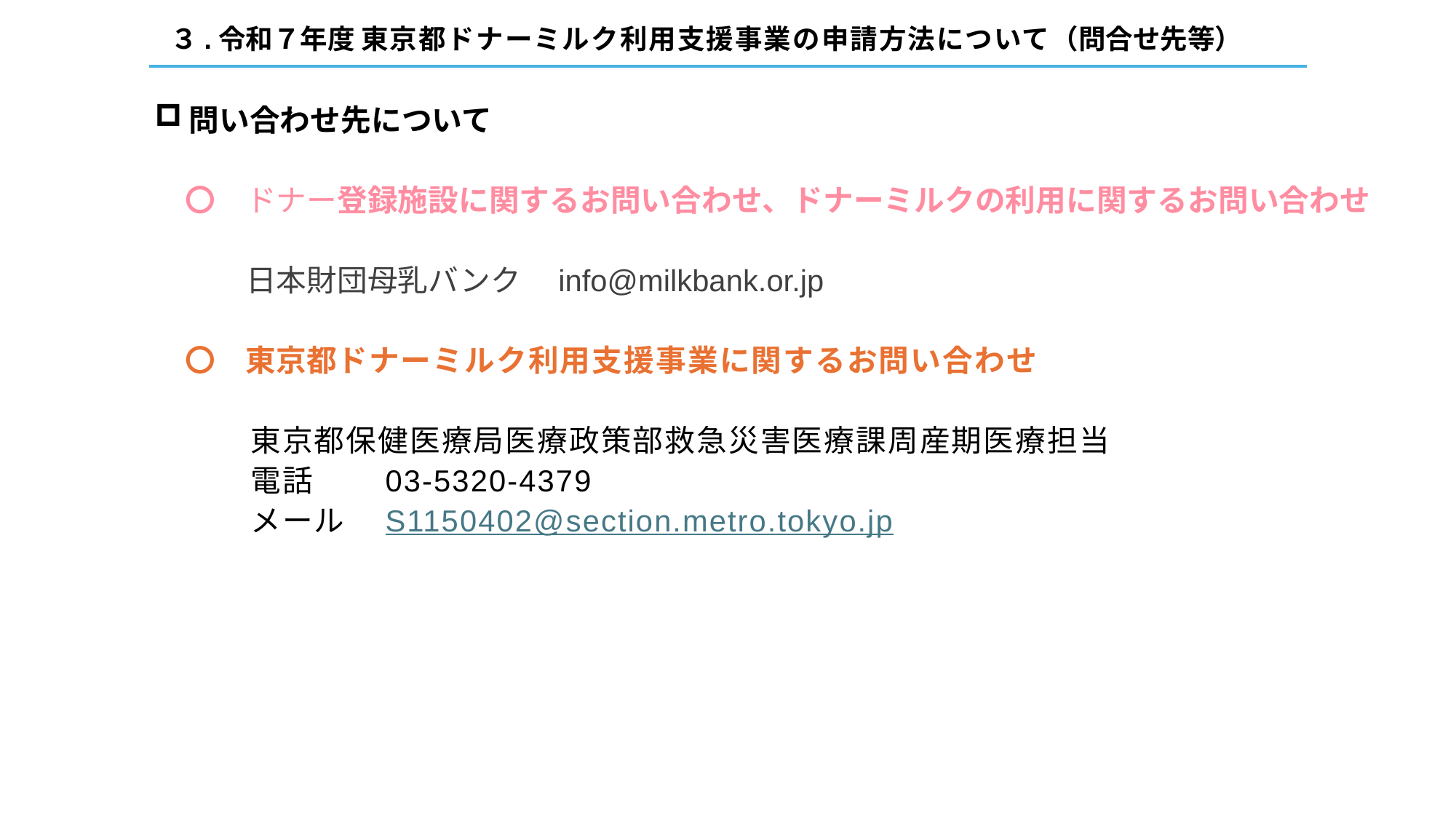

３.令和７年度 東京都ドナーミルク利用支援事業の申請方法について（問合せ先等）
問い合わせ先について

　〇　ドナー登録施設に関するお問い合わせ、ドナーミルクの利用に関するお問い合わせ

　　　日本財団母乳バンク　info@milkbank.or.jp

　〇　東京都ドナーミルク利用支援事業に関するお問い合わせ

　　　東京都保健医療局医療政策部救急災害医療課周産期医療担当
　　　電話　　03-5320-4379
　　　メール　S1150402@section.metro.tokyo.jp

29